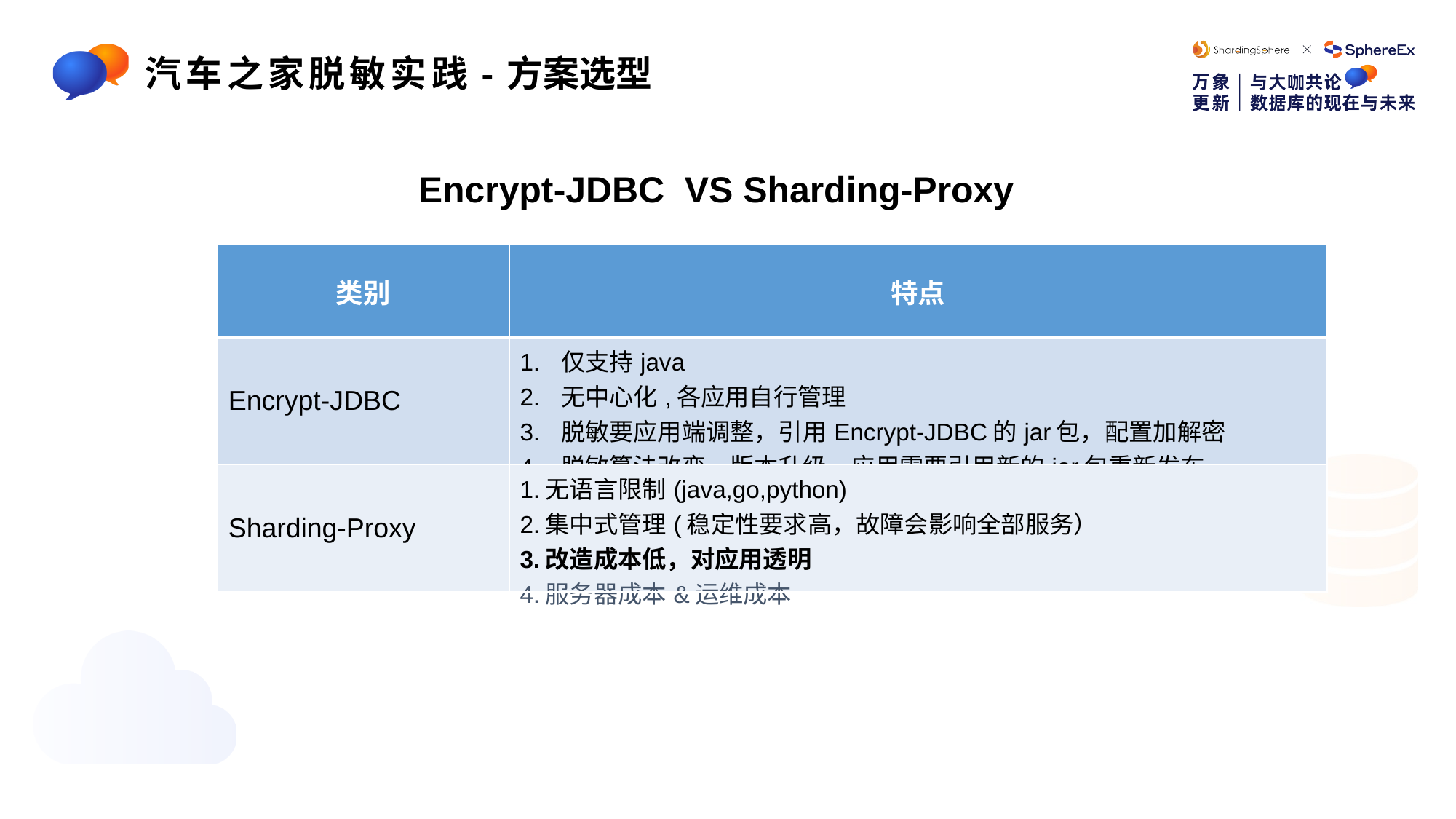

e7d195523061f1c0c2b73831c94a3edc981f60e396d3e182073EE1468018468A7F192AE5E5CD515B6C3125F8AF6E4EE646174E8CF0B46FD19828DCE8CDA3B3A044A74F0E769C5FA8CB87AB6FC303C8BA3785FAC64AF5424764E128FECAE4CC727650C04623638EBB0E38E204334561D5C6A1F0CAD760F6FBB7D9E209A4CCD06739B0CBDF42479AA5F56606813F7B2771
汽车之家脱敏实践-方案选型
Encrypt-JDBC  VS Sharding-Proxy
| 类别 | 特点 |
| --- | --- |
| Encrypt-JDBC | 仅支持java 无中心化,各应用自行管理 脱敏要应用端调整，引用Encrypt-JDBC的jar包，配置加解密 脱敏算法改变，版本升级，应用需要引用新的jar包重新发布 |
| Sharding-Proxy | 1.无语言限制(java,go,python) 2.集中式管理(稳定性要求高，故障会影响全部服务） 3.改造成本低，对应用透明 4.服务器成本&运维成本 |